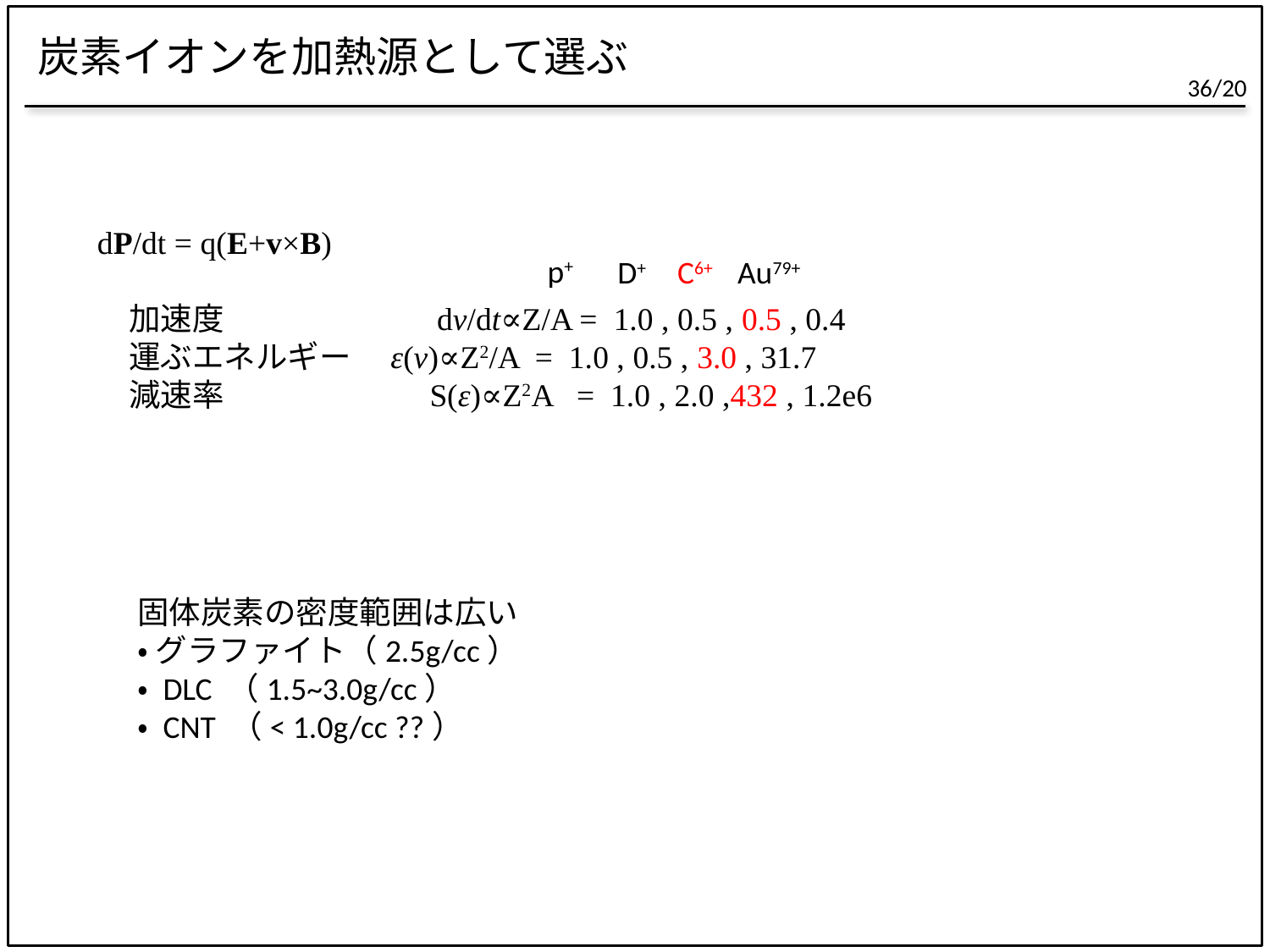

# 炭素イオンを加熱源として選ぶ
dP/dt = q(E+v×B)

　加速度  　　　　　　dv/dt∝Z/A =  1.0 , 0.5 , 0.5 , 0.4
　運ぶエネルギー　ε(v)∝Z2/A  =  1.0 , 0.5 , 3.0 , 31.7
　減速率　　　　　 　S(ε)∝Z2A   =  1.0 , 2.0 ,432 , 1.2e6

p+
D+
C6+
Au79+
固体炭素の密度範囲は広い
・ グラファイト（2.5g/cc）
・ DLC （1.5~3.0g/cc）
・ CNT （< 1.0g/cc ??）